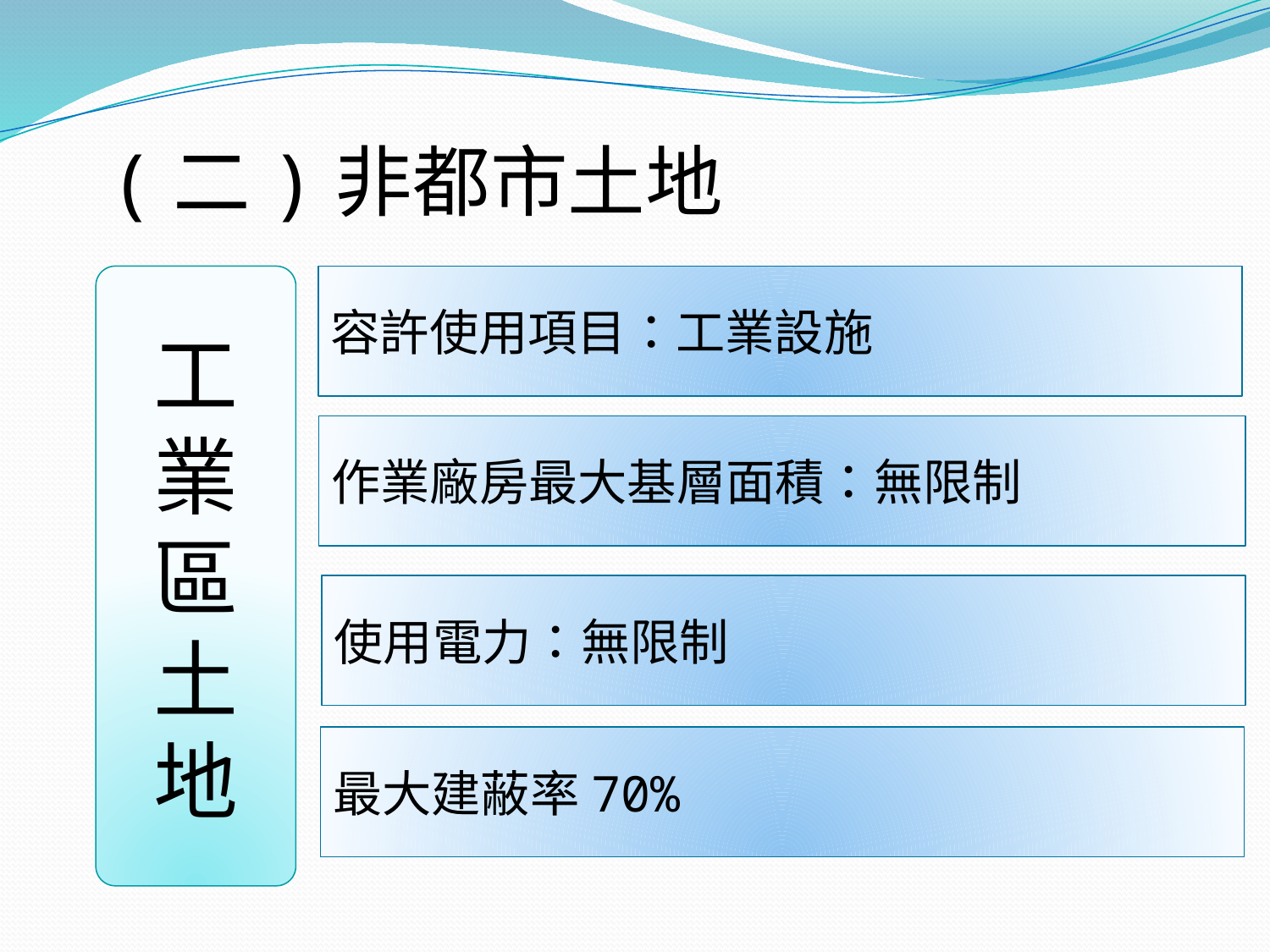

(二)非都市土地

工業區土地
容許使用項目：工業設施
作業廠房最大基層面積：無限制
使用電力：無限制
最大建蔽率70%